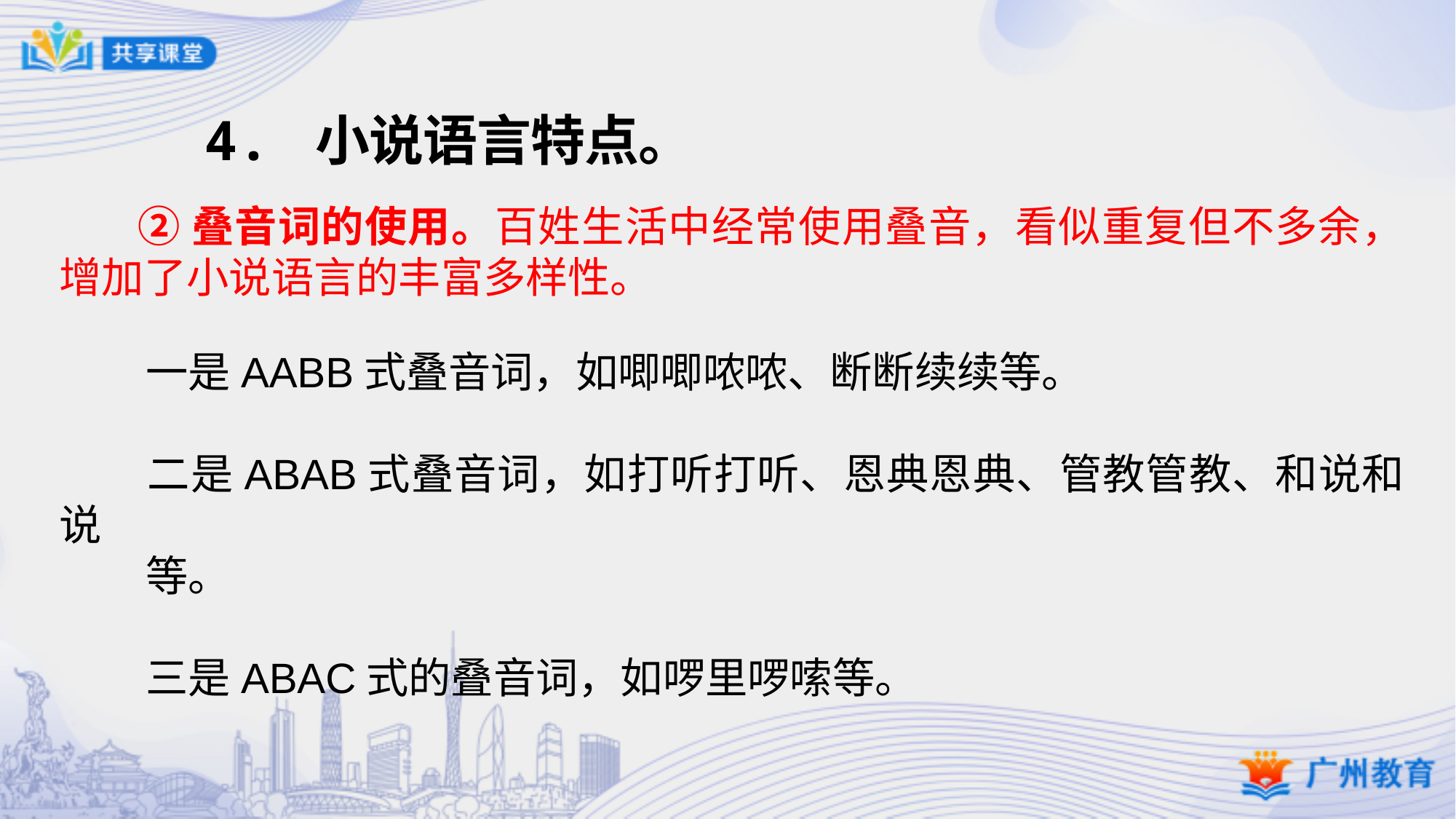

4. 小说语言特点。
 ②叠音词的使用。百姓生活中经常使用叠音，看似重复但不多余，增加了小说语言的丰富多样性。

 一是AABB式叠音词，如唧唧哝哝、断断续续等。

 二是ABAB式叠音词，如打听打听、恩典恩典、管教管教、和说和说
 等。

 三是ABAC式的叠音词，如啰里啰嗦等。